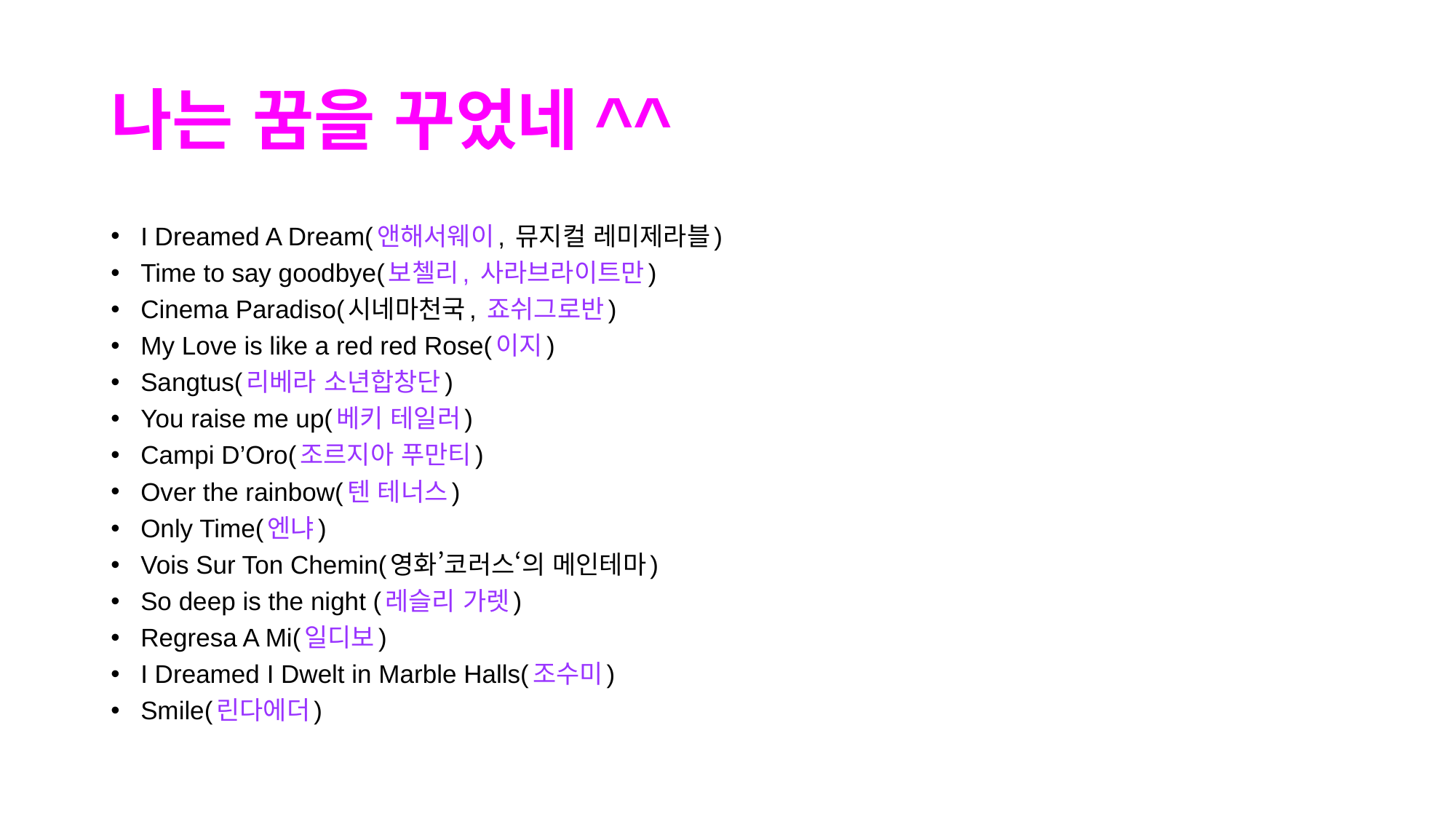

# 나는 꿈을 꾸었네^^
I Dreamed A Dream(앤해서웨이, 뮤지컬 레미제라블)
Time to say goodbye(보첼리, 사라브라이트만)
Cinema Paradiso(시네마천국, 죠쉬그로반)
My Love is like a red red Rose(이지)
Sangtus(리베라 소년합창단)
You raise me up(베키 테일러)
Campi D’Oro(조르지아 푸만티)
Over the rainbow(텐 테너스)
Only Time(엔냐)
Vois Sur Ton Chemin(영화’코러스‘의 메인테마)
So deep is the night (레슬리 가렛)
Regresa A Mi(일디보)
I Dreamed I Dwelt in Marble Halls(조수미)
Smile(린다에더)